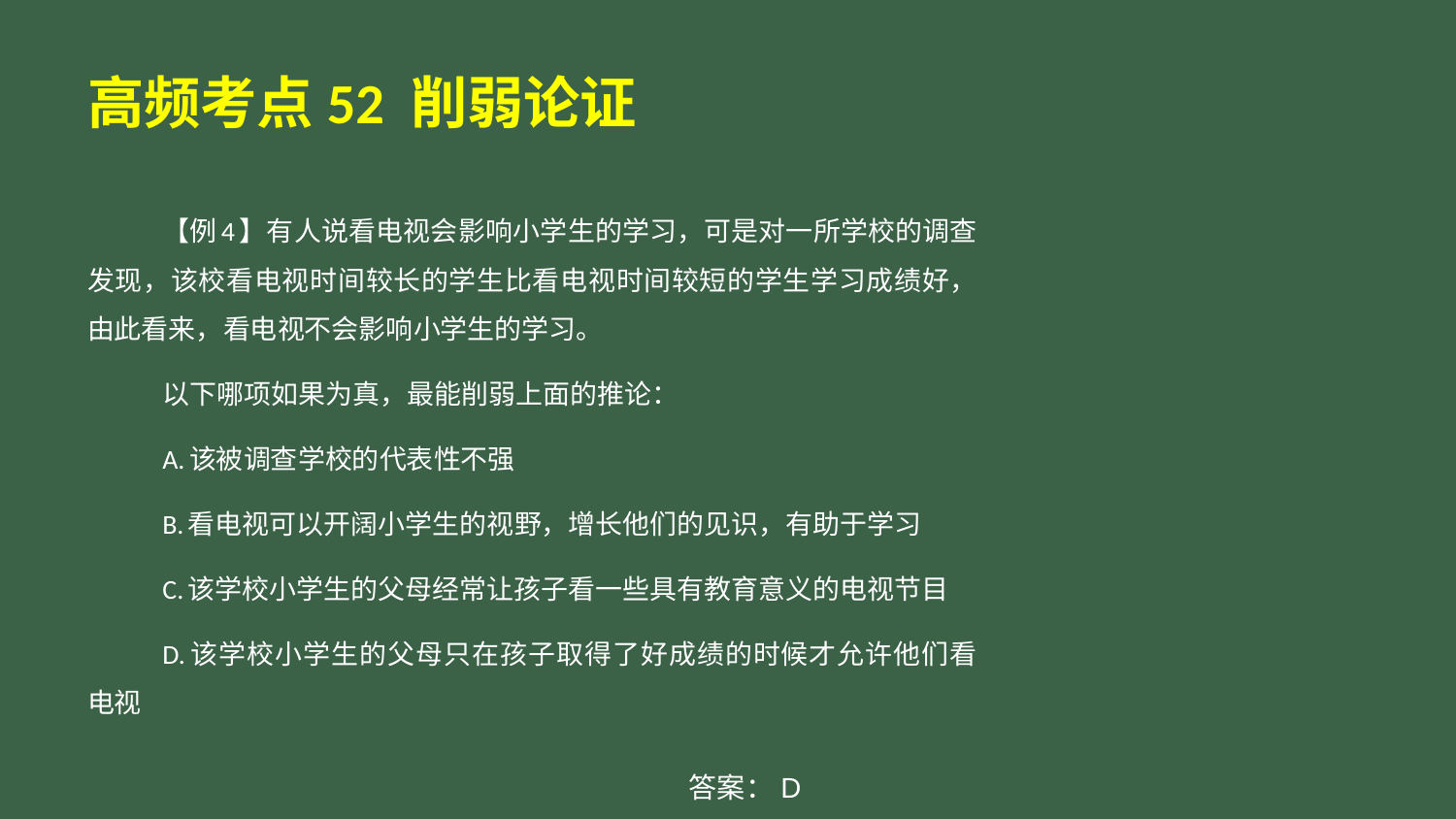

# 高频考点52 削弱论证
【例4】有人说看电视会影响小学生的学习，可是对一所学校的调查发现，该校看电视时间较长的学生比看电视时间较短的学生学习成绩好，由此看来，看电视不会影响小学生的学习。
以下哪项如果为真，最能削弱上面的推论：
A.该被调查学校的代表性不强
B.看电视可以开阔小学生的视野，增长他们的见识，有助于学习
C.该学校小学生的父母经常让孩子看一些具有教育意义的电视节目
D.该学校小学生的父母只在孩子取得了好成绩的时候才允许他们看电视

答案：D